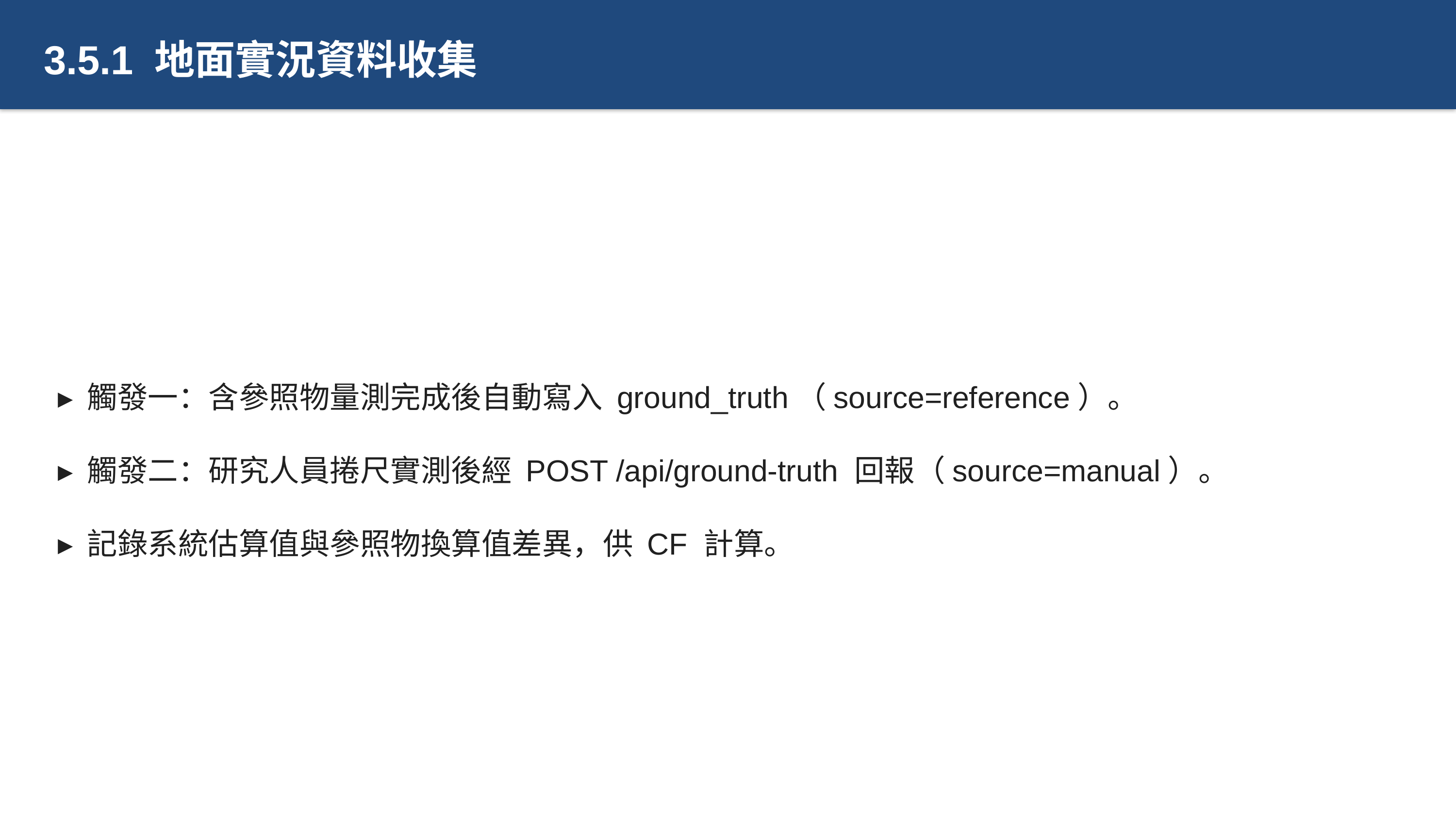

3.5.1 地面實況資料收集
▸ 觸發一：含參照物量測完成後自動寫入 ground_truth（source=reference）。
▸ 觸發二：研究人員捲尺實測後經 POST /api/ground-truth 回報（source=manual）。
▸ 記錄系統估算值與參照物換算值差異，供 CF 計算。